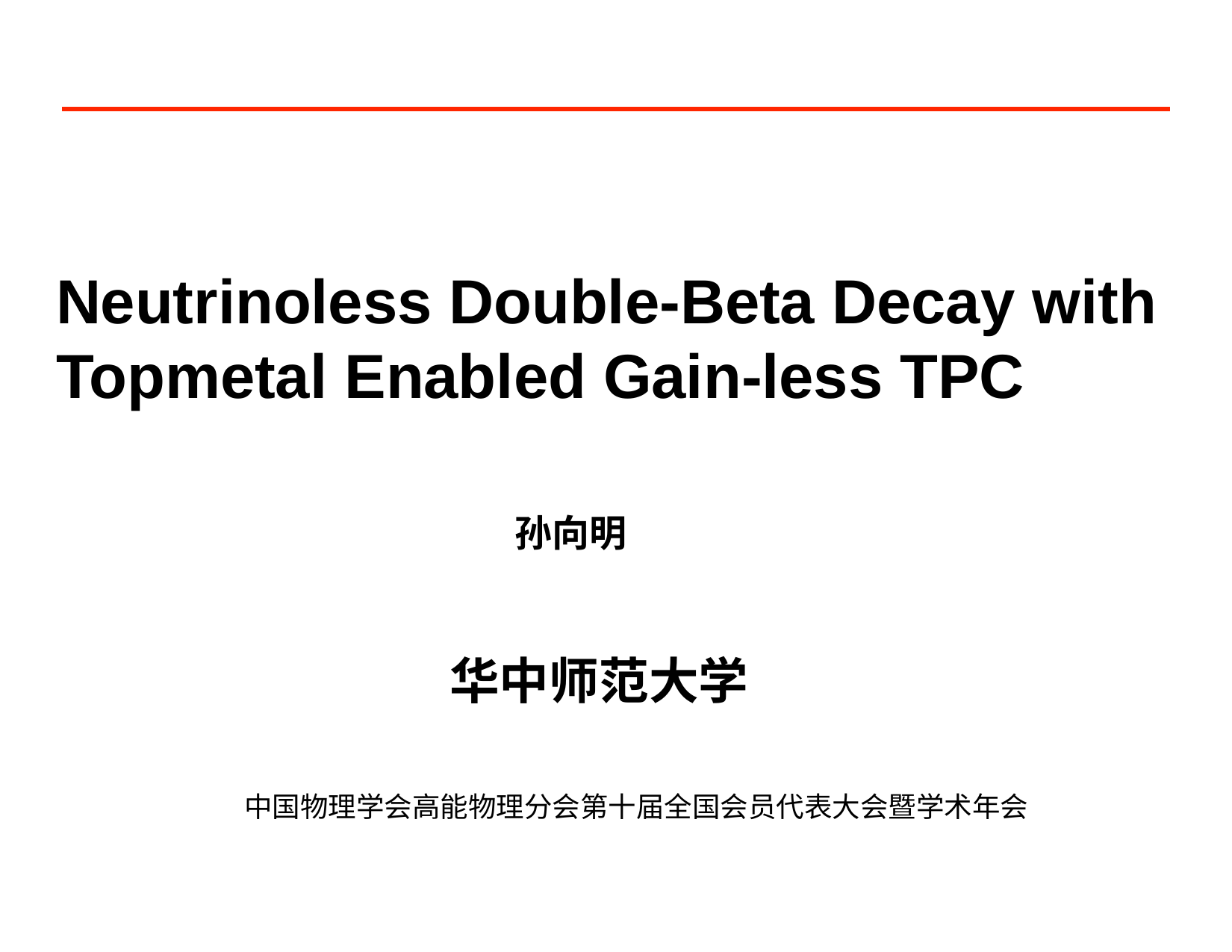

# Neutrinoless Double-Beta Decay with Topmetal Enabled Gain-less TPC
孙向明
华中师范大学
中国物理学会高能物理分会第十届全国会员代表大会暨学术年会